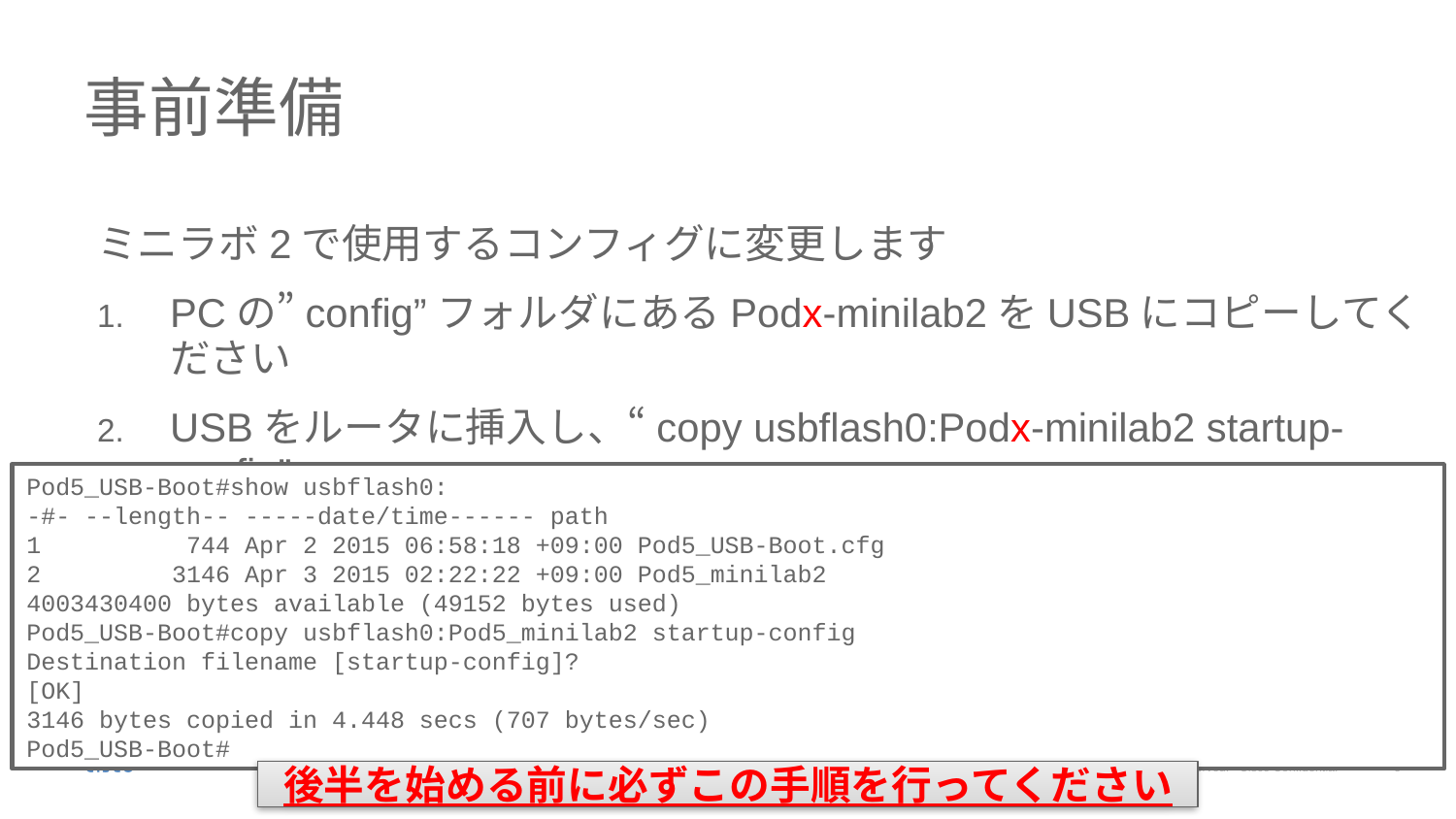

# 事前準備
ミニラボ2で使用するコンフィグに変更します
PCの”config”フォルダにあるPodx-minilab2をUSBにコピーしてください
USBをルータに挿入し、“copy usbflash0:Podx-minilab2 startup-config”
コマンドを入力してください
Pod5_USB-Boot#show usbflash0:
-#- --length-- -----date/time------ path
1          744 Apr 2 2015 06:58:18 +09:00 Pod5_USB-Boot.cfg
2         3146 Apr 3 2015 02:22:22 +09:00 Pod5_minilab2
4003430400 bytes available (49152 bytes used)
Pod5_USB-Boot#copy usbflash0:Pod5_minilab2 startup-config
Destination filename [startup-config]?
[OK]
3146 bytes copied in 4.448 secs (707 bytes/sec)
Pod5_USB-Boot#
後半を始める前に必ずこの手順を行ってください